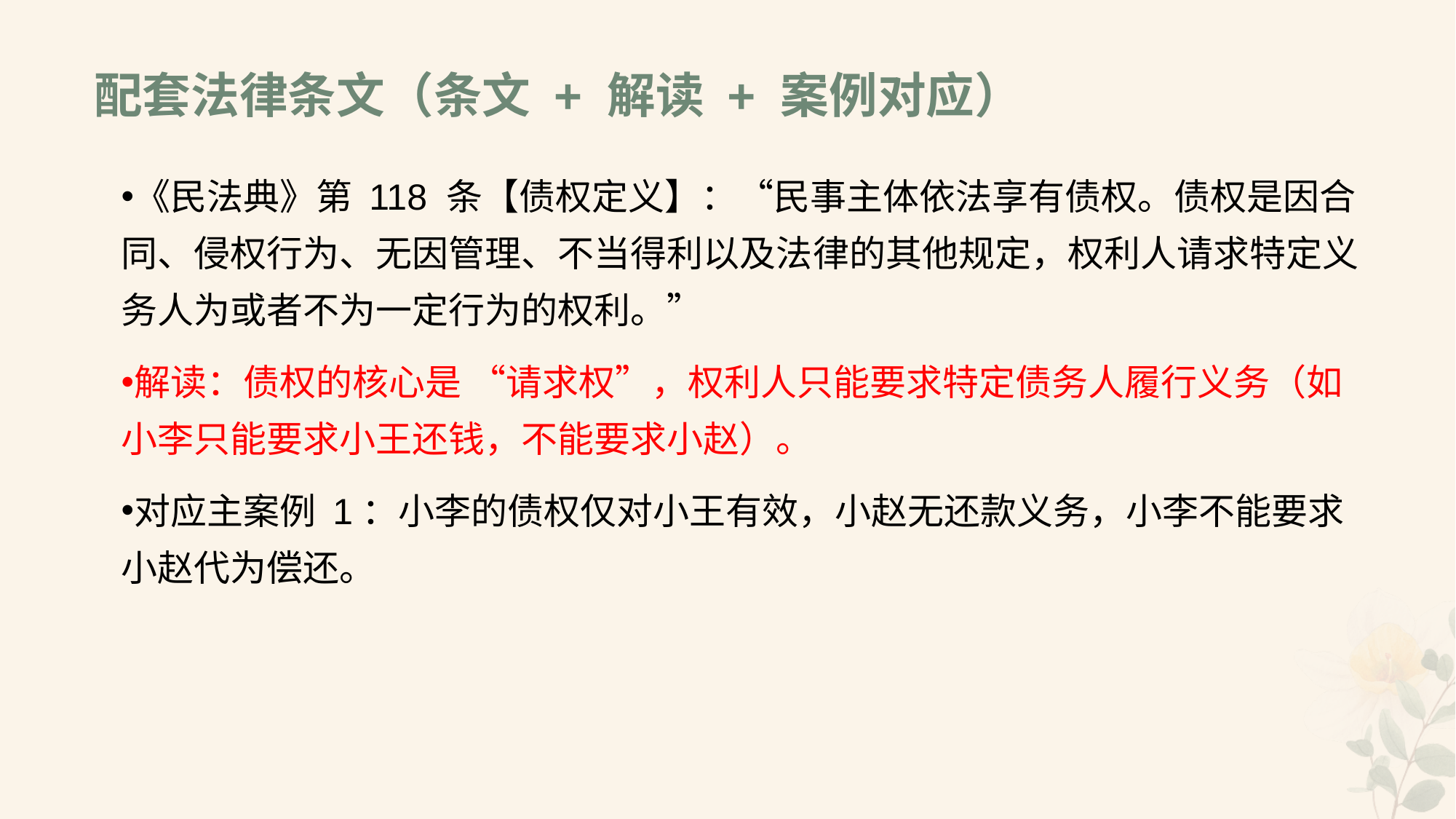

# 配套法律条文（条文 + 解读 + 案例对应）
《民法典》第 118 条【债权定义】：“民事主体依法享有债权。债权是因合同、侵权行为、无因管理、不当得利以及法律的其他规定，权利人请求特定义务人为或者不为一定行为的权利。”
解读：债权的核心是 “请求权”，权利人只能要求特定债务人履行义务（如小李只能要求小王还钱，不能要求小赵）。
对应主案例 1：小李的债权仅对小王有效，小赵无还款义务，小李不能要求小赵代为偿还。